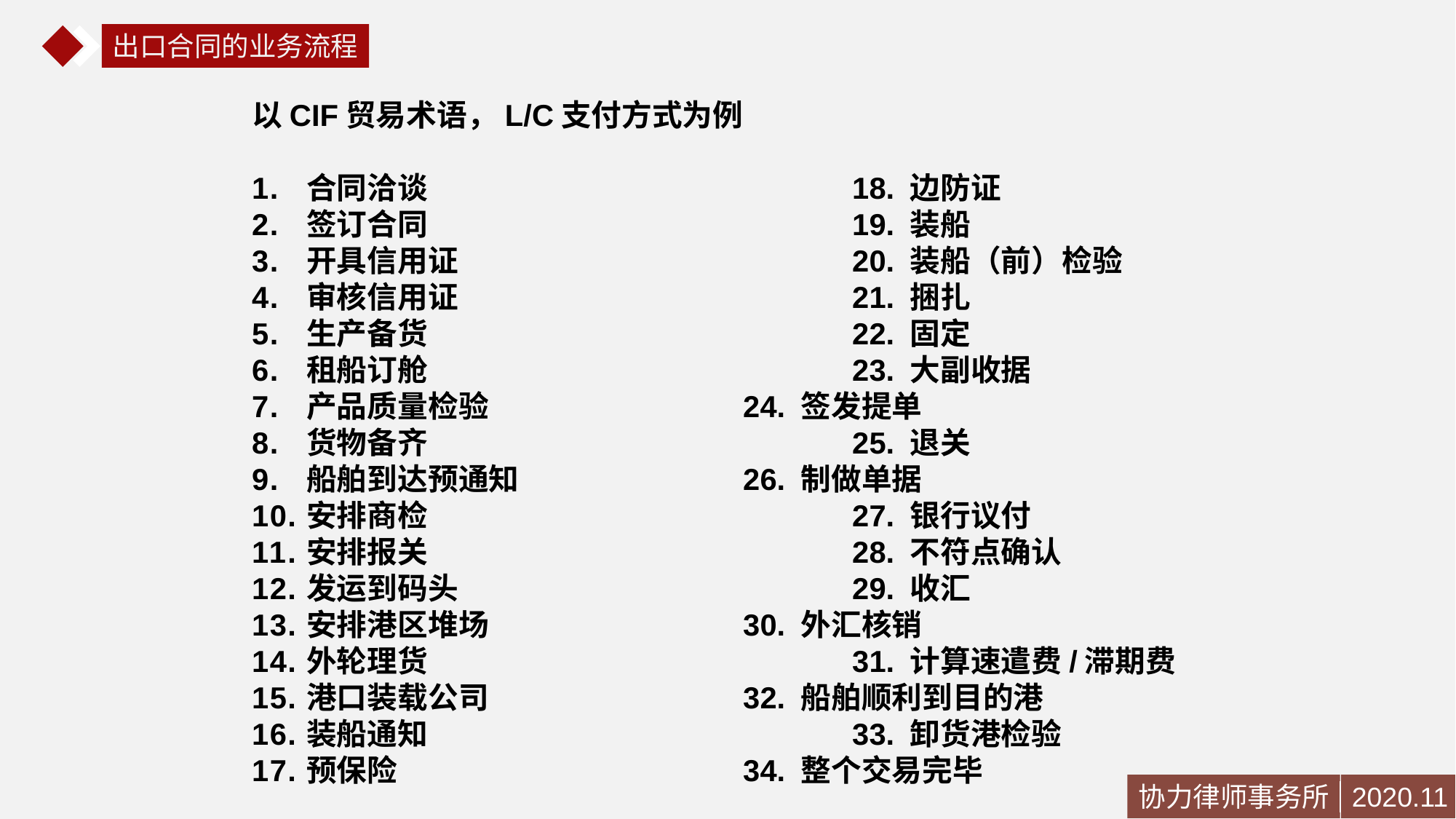

出口合同的业务流程

以CIF贸易术语，L/C支付方式为例

合同洽谈				18. 边防证
签订合同				19. 装船
开具信用证				20. 装船（前）检验
审核信用证				21. 捆扎
生产备货				22. 固定
租船订舱				23. 大副收据
产品质量检验			24. 签发提单
货物备齐				25. 退关
船舶到达预通知			26. 制做单据
安排商检				27. 银行议付
安排报关				28. 不符点确认
发运到码头				29. 收汇
安排港区堆场			30. 外汇核销
外轮理货				31. 计算速遣费/滞期费
港口装载公司			32. 船舶顺利到目的港
装船通知				33. 卸货港检验
预保险				34. 整个交易完毕

协力律师事务所
2020.11